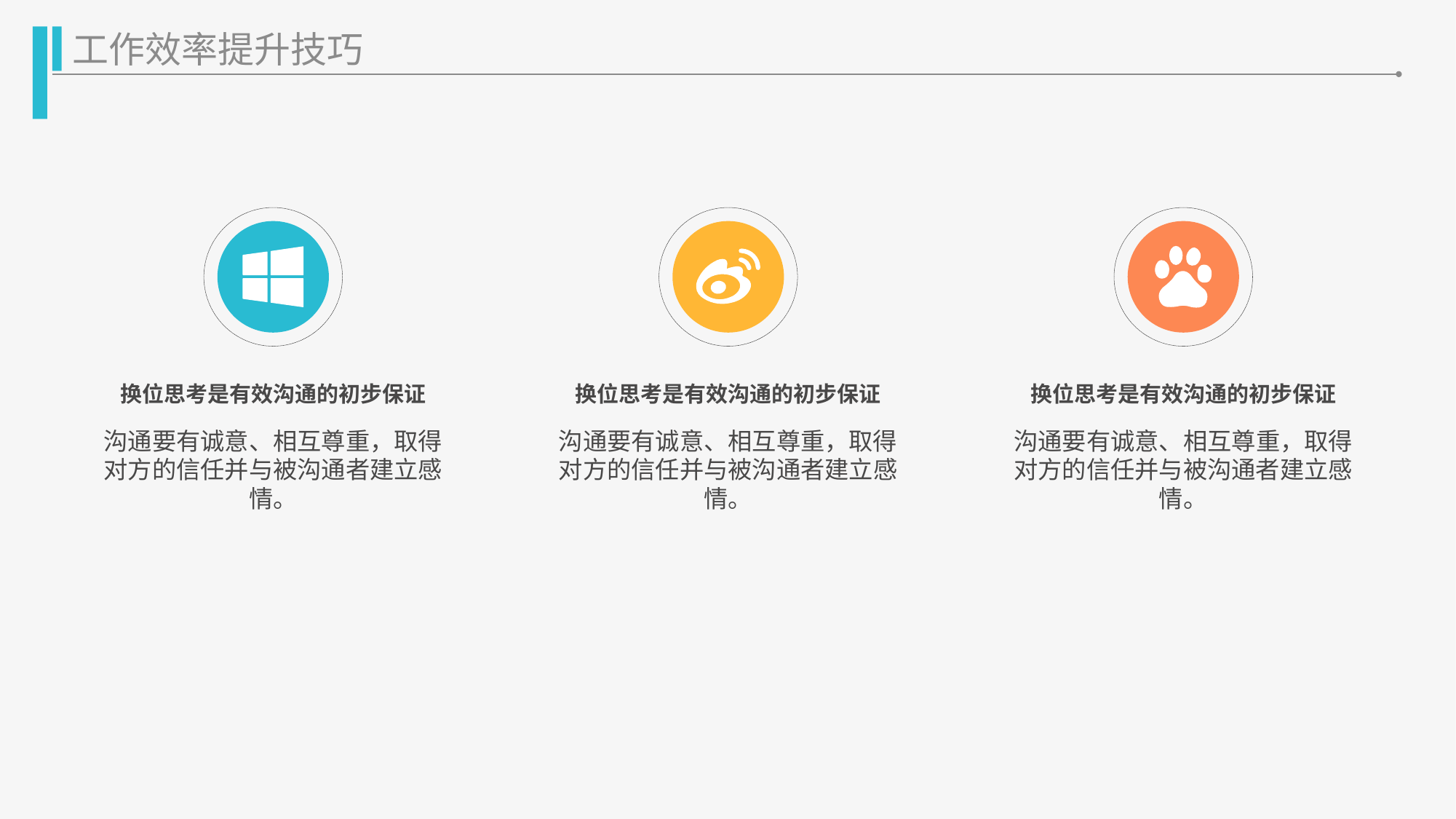

工作效率提升技巧

换位思考是有效沟通的初步保证
沟通要有诚意、相互尊重，取得对方的信任并与被沟通者建立感情。
换位思考是有效沟通的初步保证
沟通要有诚意、相互尊重，取得对方的信任并与被沟通者建立感情。
换位思考是有效沟通的初步保证
沟通要有诚意、相互尊重，取得对方的信任并与被沟通者建立感情。